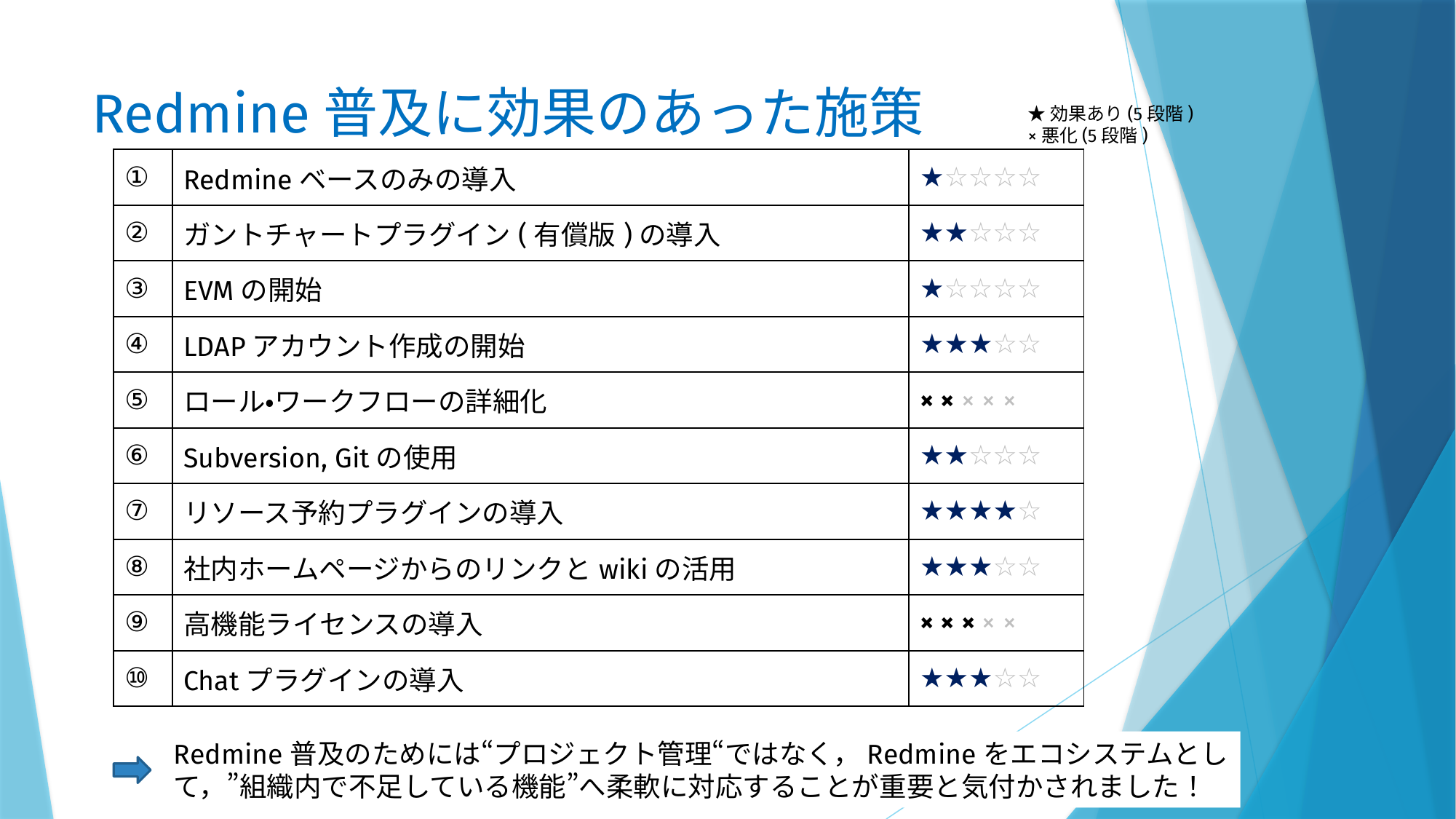

# Redmine普及に効果のあった施策
★効果あり(5段階)
×悪化(5段階)
| ① | Redmineベースのみの導入 | ★☆☆☆☆ |
| --- | --- | --- |
| ② | ガントチャートプラグイン(有償版)の導入 | ★★☆☆☆ |
| ③ | EVMの開始 | ★☆☆☆☆ |
| ④ | LDAPアカウント作成の開始 | ★★★☆☆ |
| ⑤ | ロール・ワークフローの詳細化 | × × × × × |
| ⑥ | Subversion, Gitの使用 | ★★☆☆☆ |
| ⑦ | リソース予約プラグインの導入 | ★★★★☆ |
| ⑧ | 社内ホームページからのリンクとwikiの活用 | ★★★☆☆ |
| ⑨ | 高機能ライセンスの導入 | × × × × × |
| ⑩ | Chatプラグインの導入 | ★★★☆☆ |
Redmine普及のためには“プロジェクト管理“ではなく，Redmineをエコシステムとして，”組織内で不足している機能”へ柔軟に対応することが重要と気付かされました！